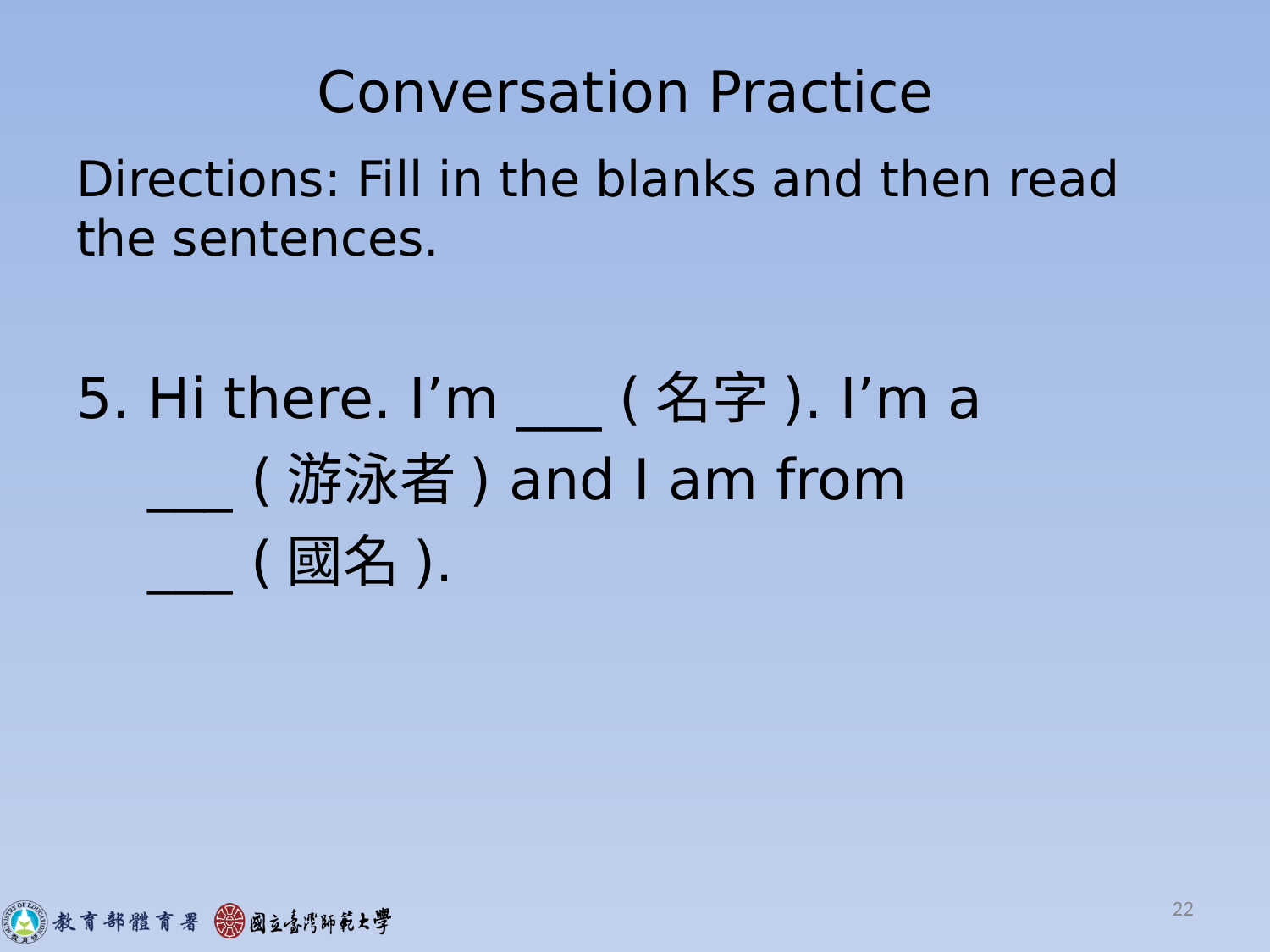

# Conversation Practice
Directions: Fill in the blanks and then read the sentences.

5. Hi there. I’m ___ (名字). I’m a
    ___ (游泳者) and I am from
    ___ (國名).

22